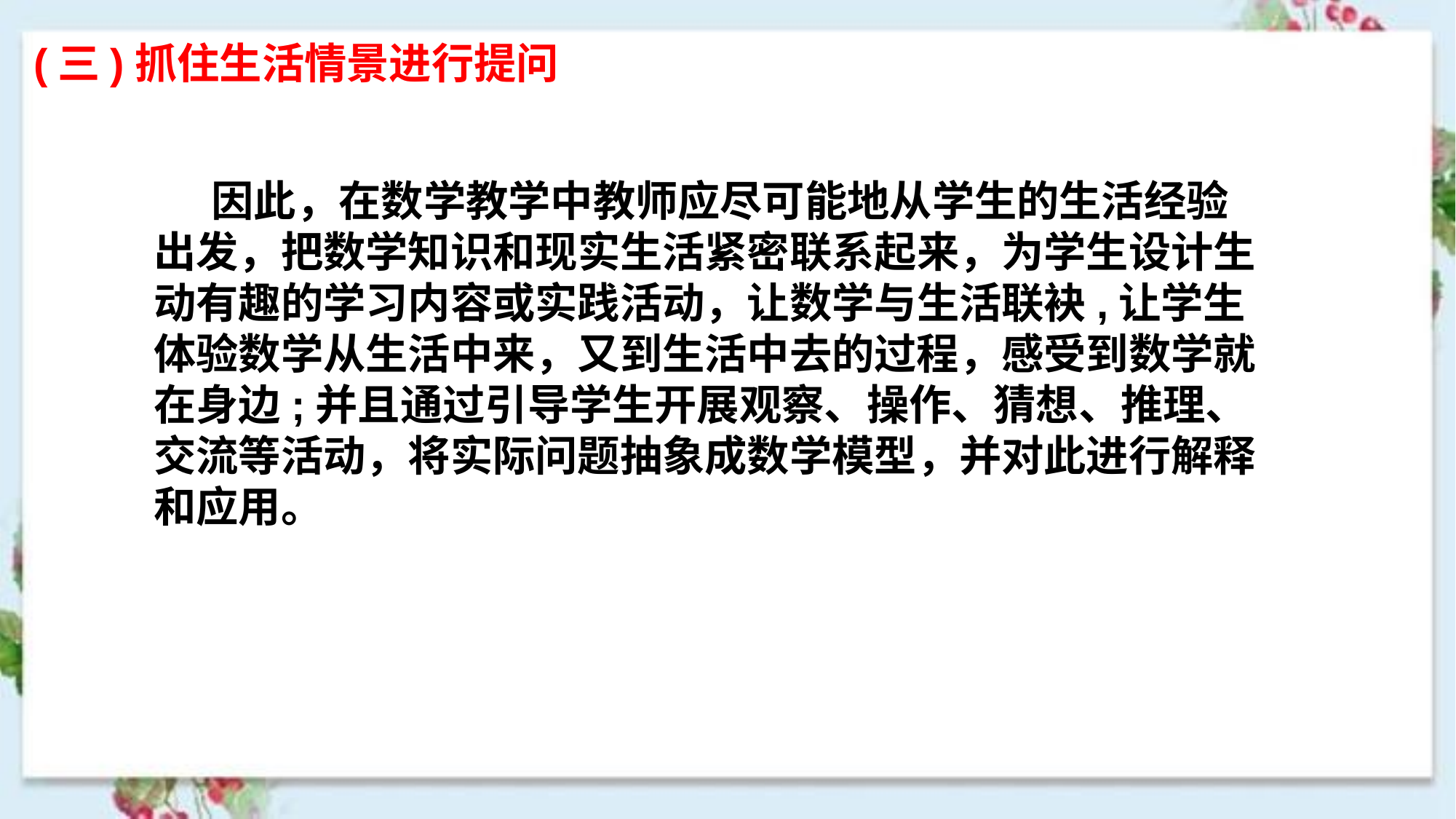

(三)抓住生活情景进行提问
      因此，在数学教学中教师应尽可能地从学生的生活经验出发，把数学知识和现实生活紧密联系起来，为学生设计生动有趣的学习内容或实践活动，让数学与生活联袂,让学生体验数学从生活中来，又到生活中去的过程，感受到数学就在身边;并且通过引导学生开展观察、操作、猜想、推理、交流等活动，将实际问题抽象成数学模型，并对此进行解释和应用。